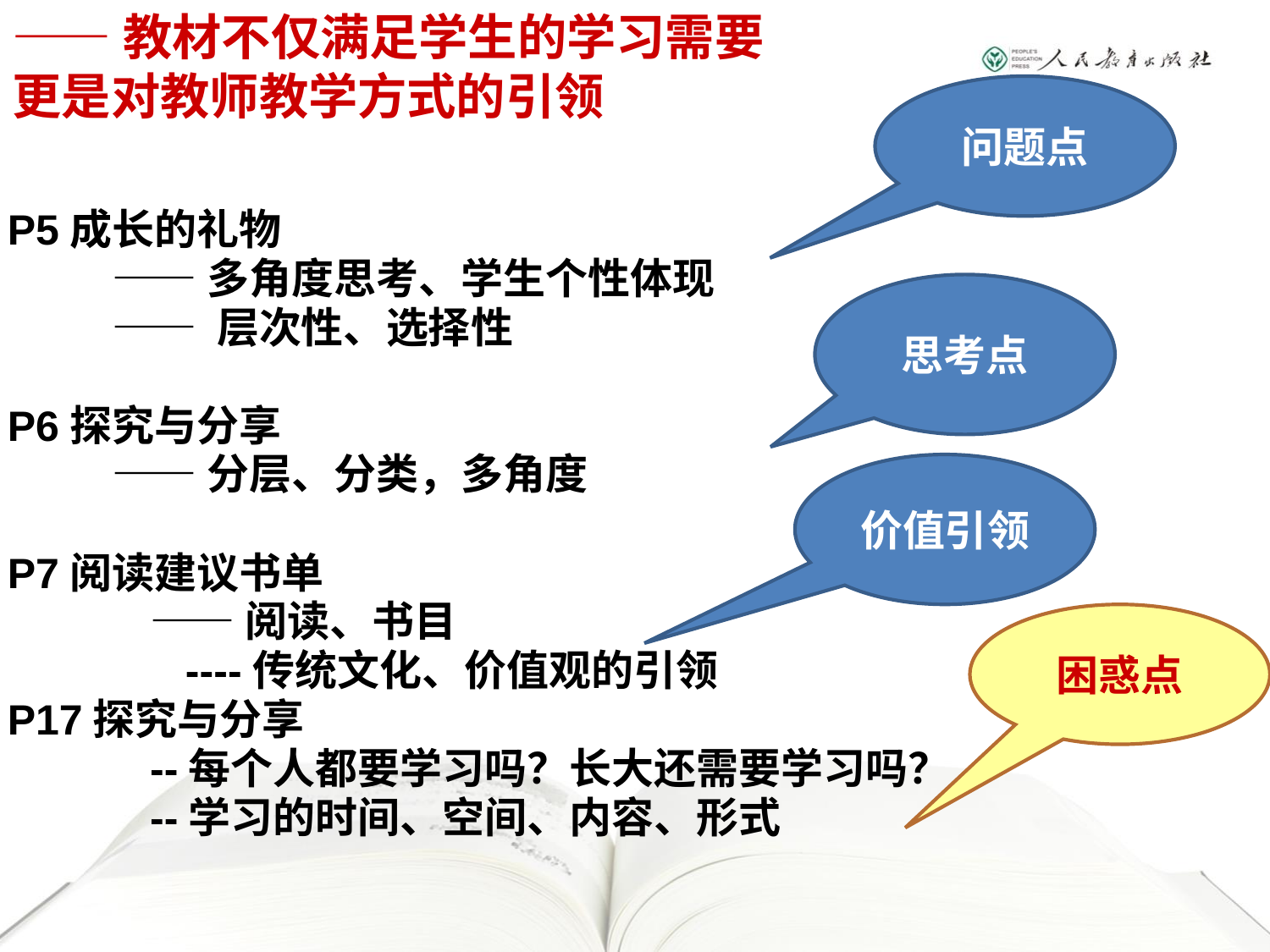

——教材不仅满足学生的学习需要更是对教师教学方式的引领
问题点
P5成长的礼物
           ——多角度思考、学生个性体现
           —— 层次性、选择性

P6探究与分享
           ——分层、分类，多角度

P7阅读建议书单
               ——阅读、书目
               ----传统文化、价值观的引领
P17探究与分享
            --每个人都要学习吗？长大还需要学习吗？
            --学习的时间、空间、内容、形式

思考点
价值引领
困惑点